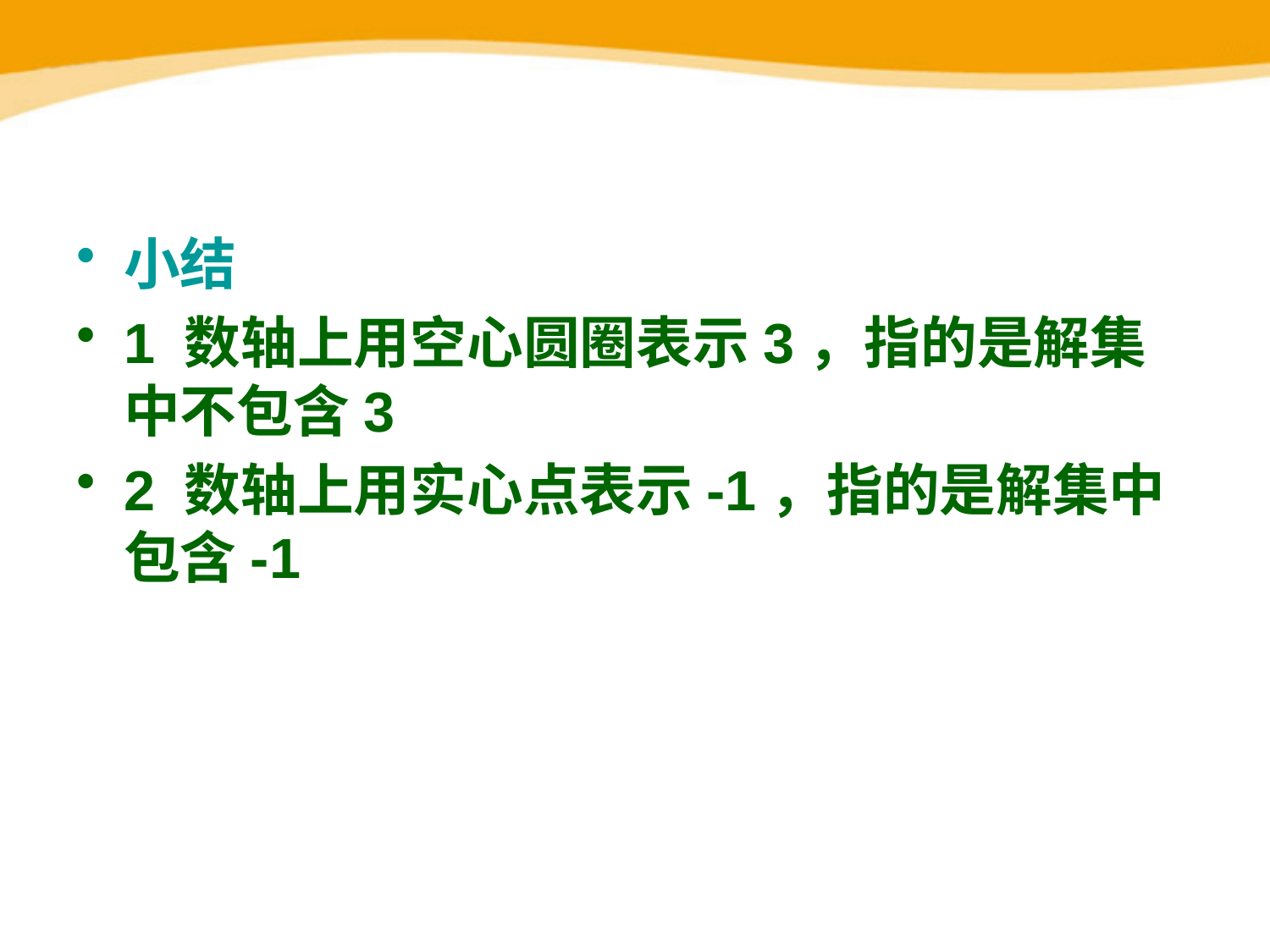

小结
1 数轴上用空心圆圈表示3，指的是解集中不包含3
2 数轴上用实心点表示-1，指的是解集中包含-1